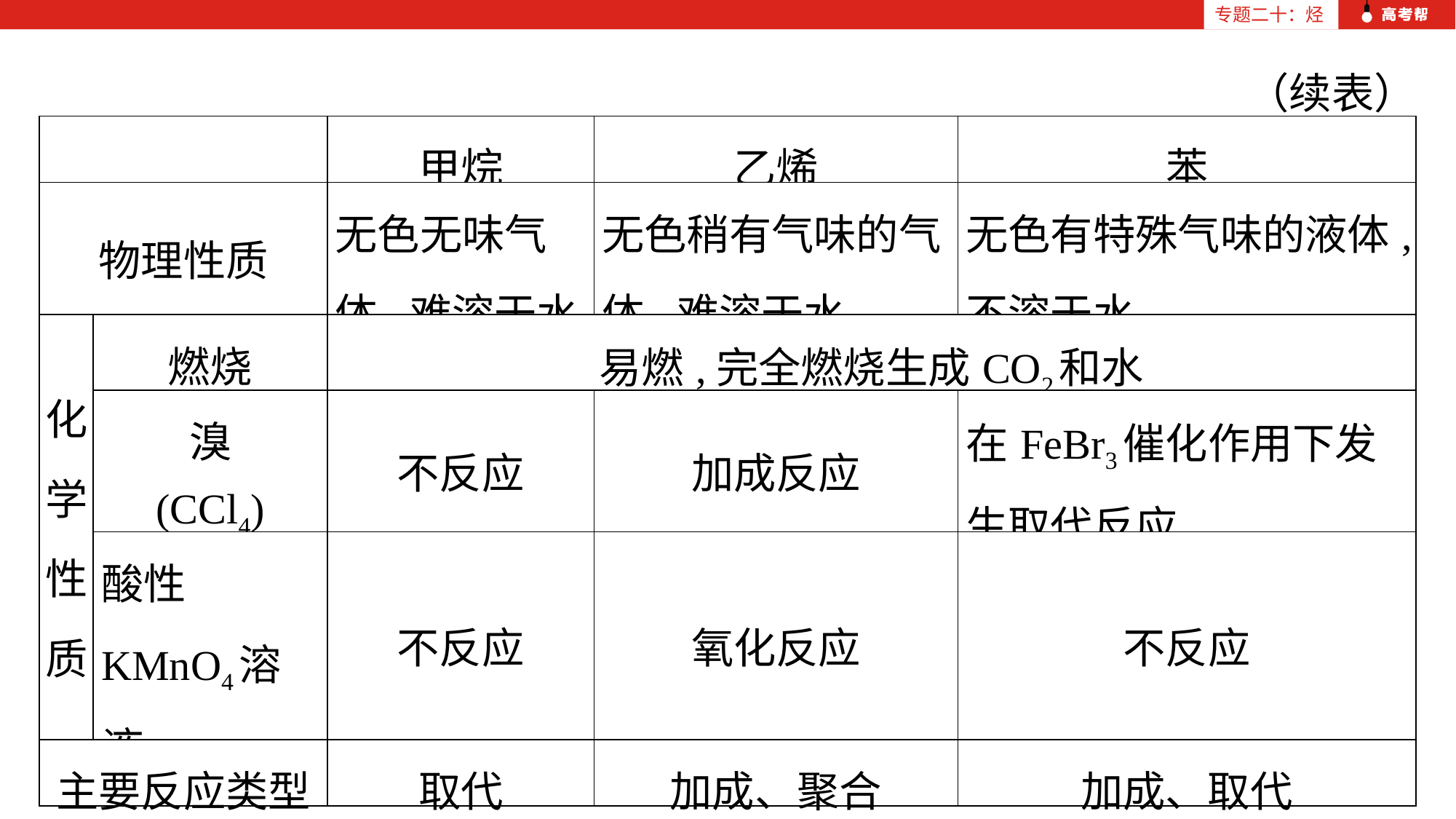

专题二十：烃

（续表）
|  |  | 甲烷 | 乙烯 | 苯 |
| --- | --- | --- | --- | --- |
| 物理性质 |  | 无色无味气体,难溶于水 | 无色稍有气味的气体,难溶于水 | 无色有特殊气味的液体,不溶于水 |
| 化 学 性 质 | 燃烧 | 易燃,完全燃烧生成CO2和水 |  |  |
|  | 溴 (CCl4) | 不反应 | 加成反应 | 在FeBr3催化作用下发生取代反应 |
|  | 酸性KMnO4溶液 | 不反应 | 氧化反应 | 不反应 |
| 主要反应类型 |  | 取代 | 加成、聚合 | 加成、取代 |